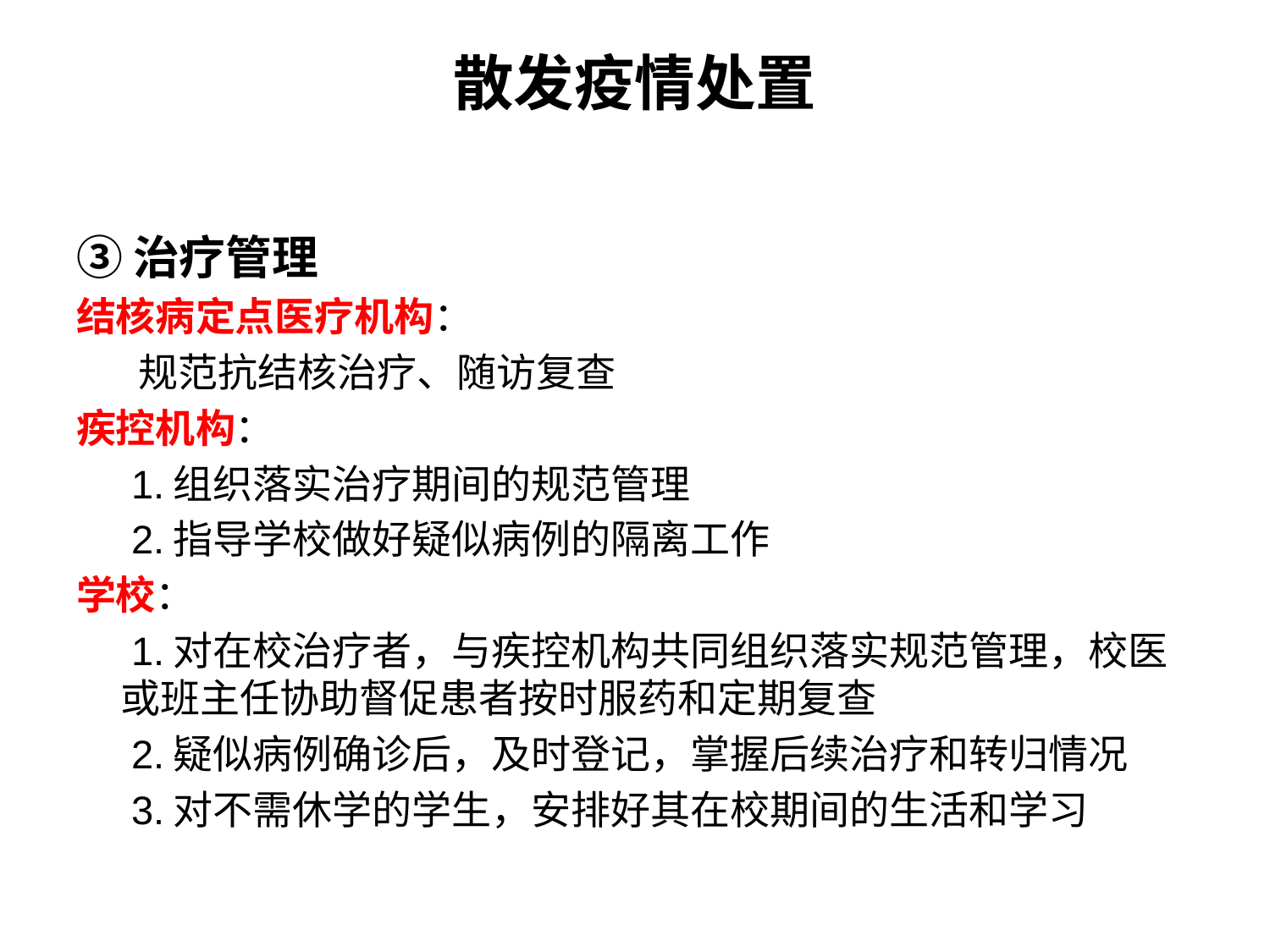

# 散发疫情处置
③治疗管理
结核病定点医疗机构：
      规范抗结核治疗、随访复查
疾控机构：
     1.组织落实治疗期间的规范管理
     2.指导学校做好疑似病例的隔离工作
学校：
     1.对在校治疗者，与疾控机构共同组织落实规范管理，校医或班主任协助督促患者按时服药和定期复查
     2.疑似病例确诊后，及时登记，掌握后续治疗和转归情况
     3.对不需休学的学生，安排好其在校期间的生活和学习